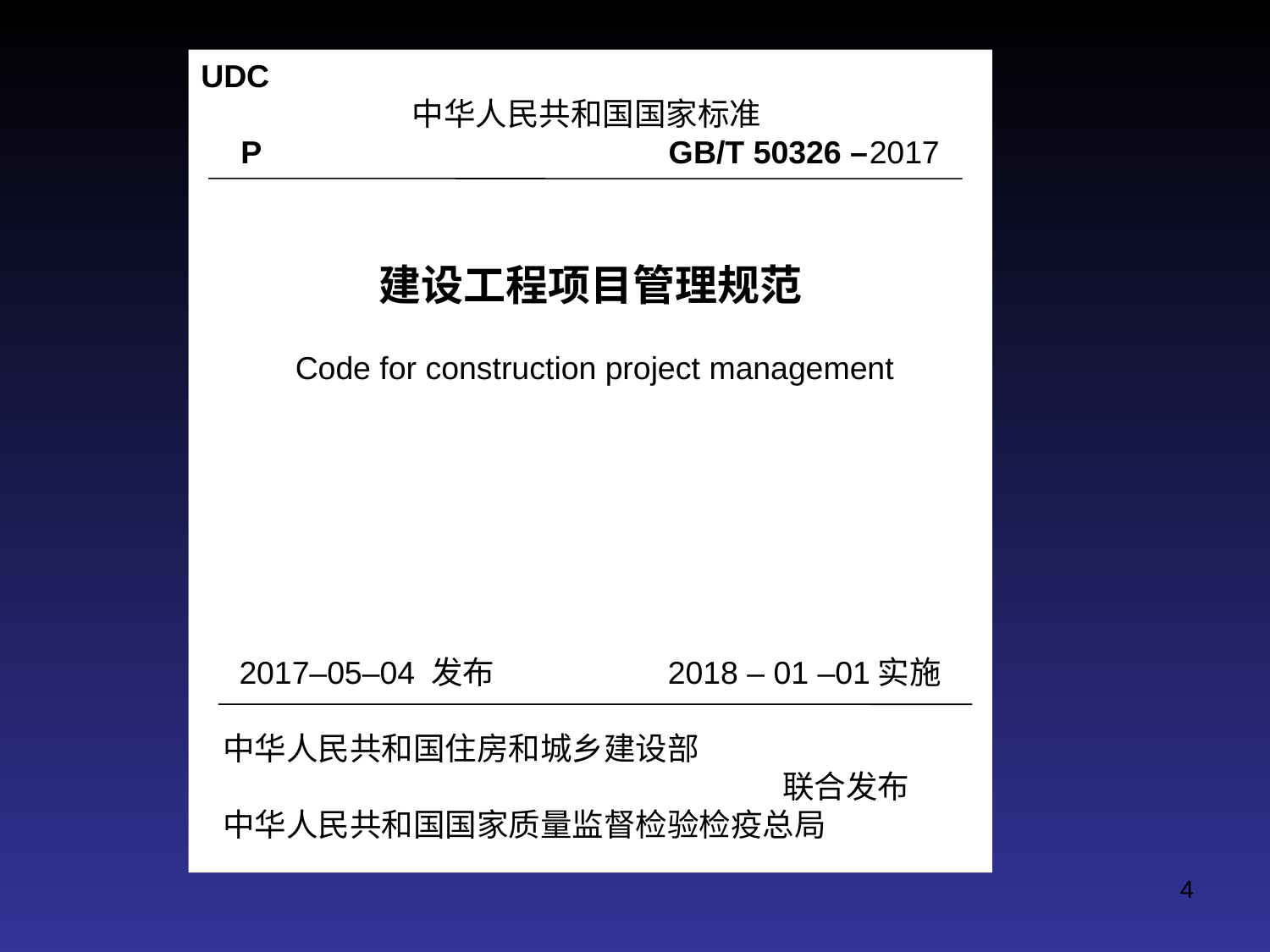

UDC
中华人民共和国国家标准
P                                              GB/T 50326 –2017

建设工程项目管理规范

 Code for construction project management

2017–05–04 发布                       2018 – 01 –01实施

  中华人民共和国住房和城乡建设部
                                                                      联合发布
  中华人民共和国国家质量监督检验检疫总局
4